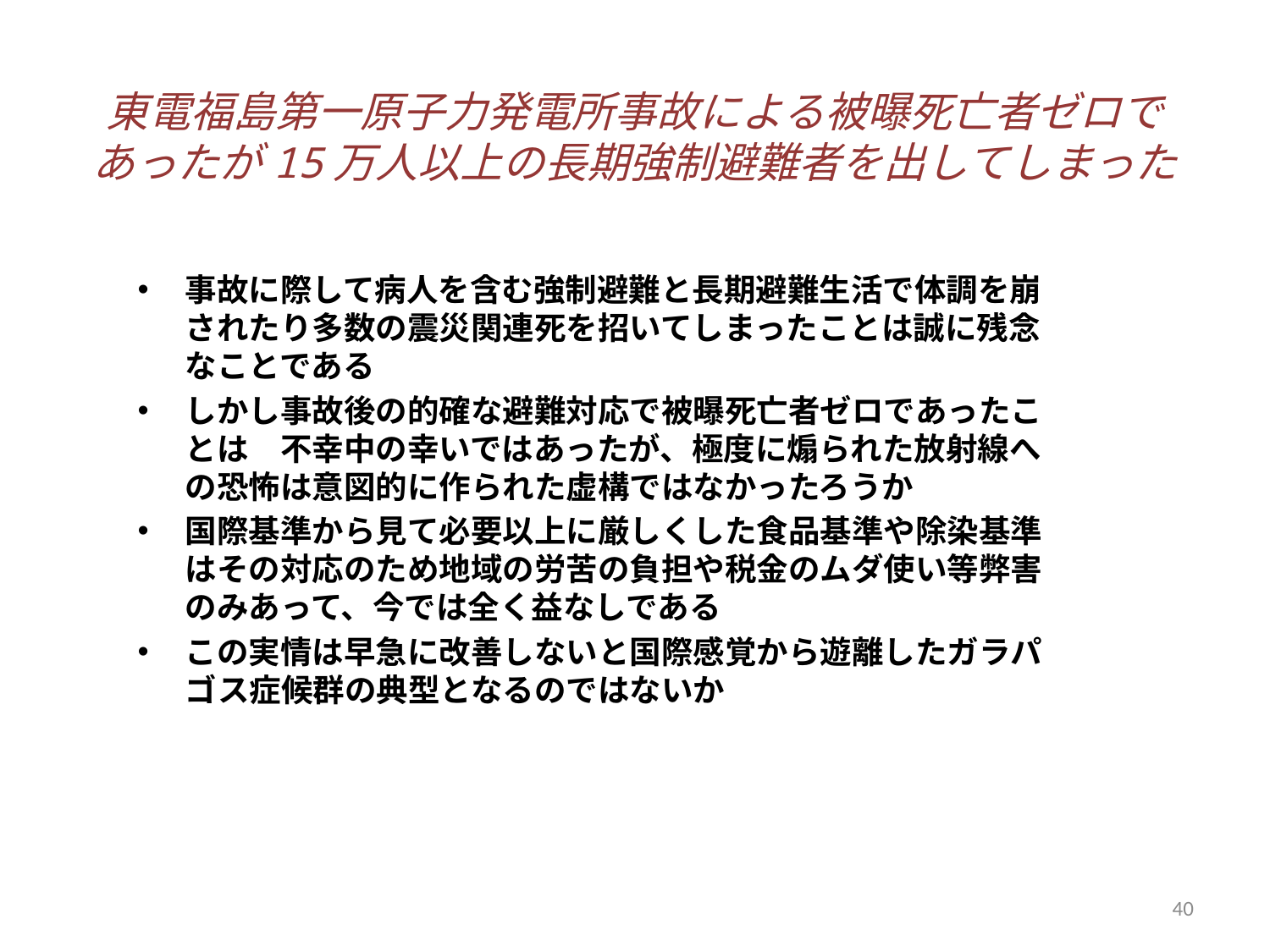

# 東電福島第一原子力発電所事故による被曝死亡者ゼロで あったが15万人以上の長期強制避難者を出してしまった
事故に際して病人を含む強制避難と長期避難生活で体調を崩されたり多数の震災関連死を招いてしまったことは誠に残念なことである
しかし事故後の的確な避難対応で被曝死亡者ゼロであったことは　不幸中の幸いではあったが、極度に煽られた放射線への恐怖は意図的に作られた虚構ではなかったろうか
国際基準から見て必要以上に厳しくした食品基準や除染基準はその対応のため地域の労苦の負担や税金のムダ使い等弊害のみあって、今では全く益なしである
この実情は早急に改善しないと国際感覚から遊離したガラパゴス症候群の典型となるのではないか

40